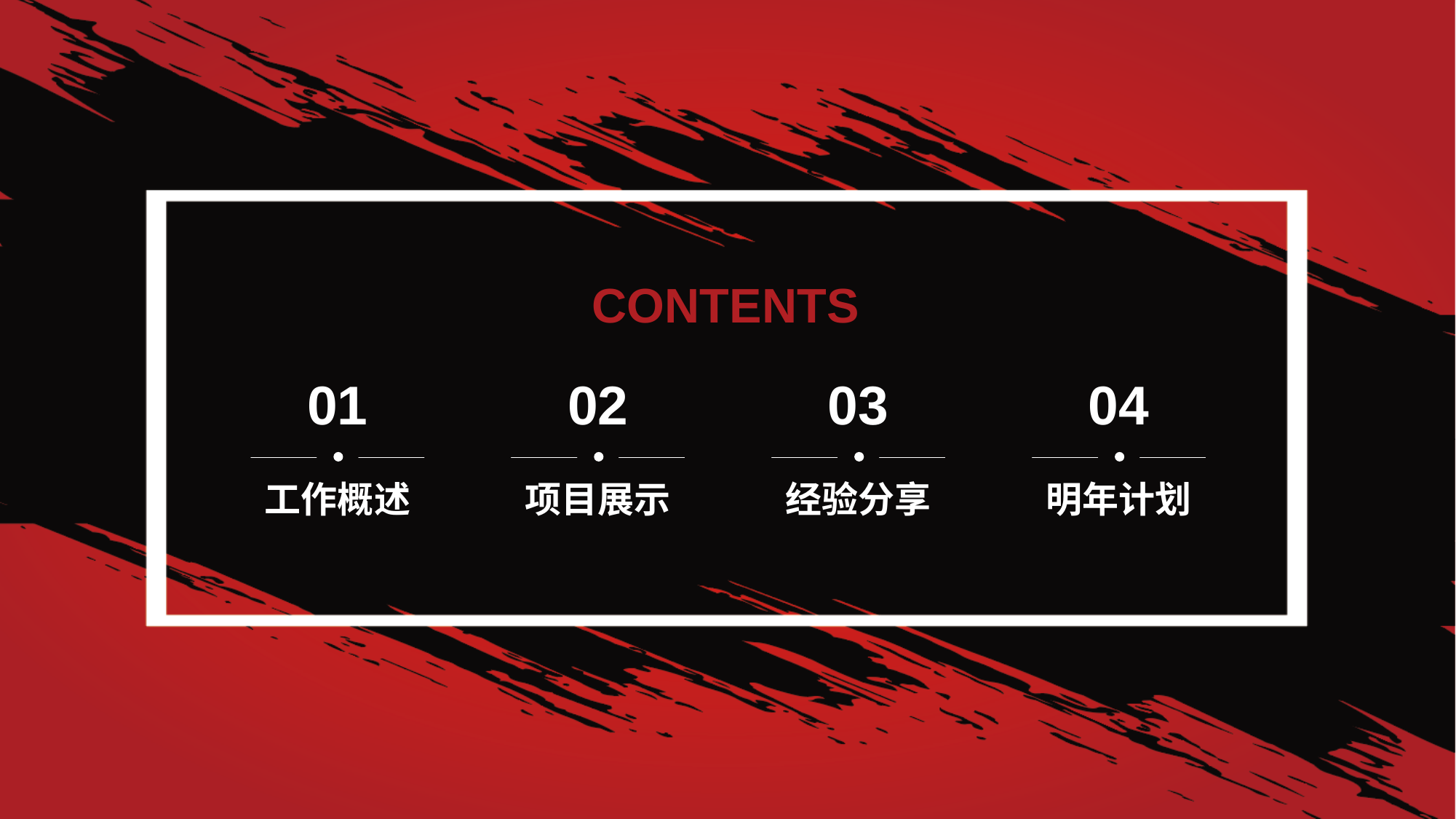

CONTENTS
01

工作概述
02

项目展示
03

经验分享
04

明年计划